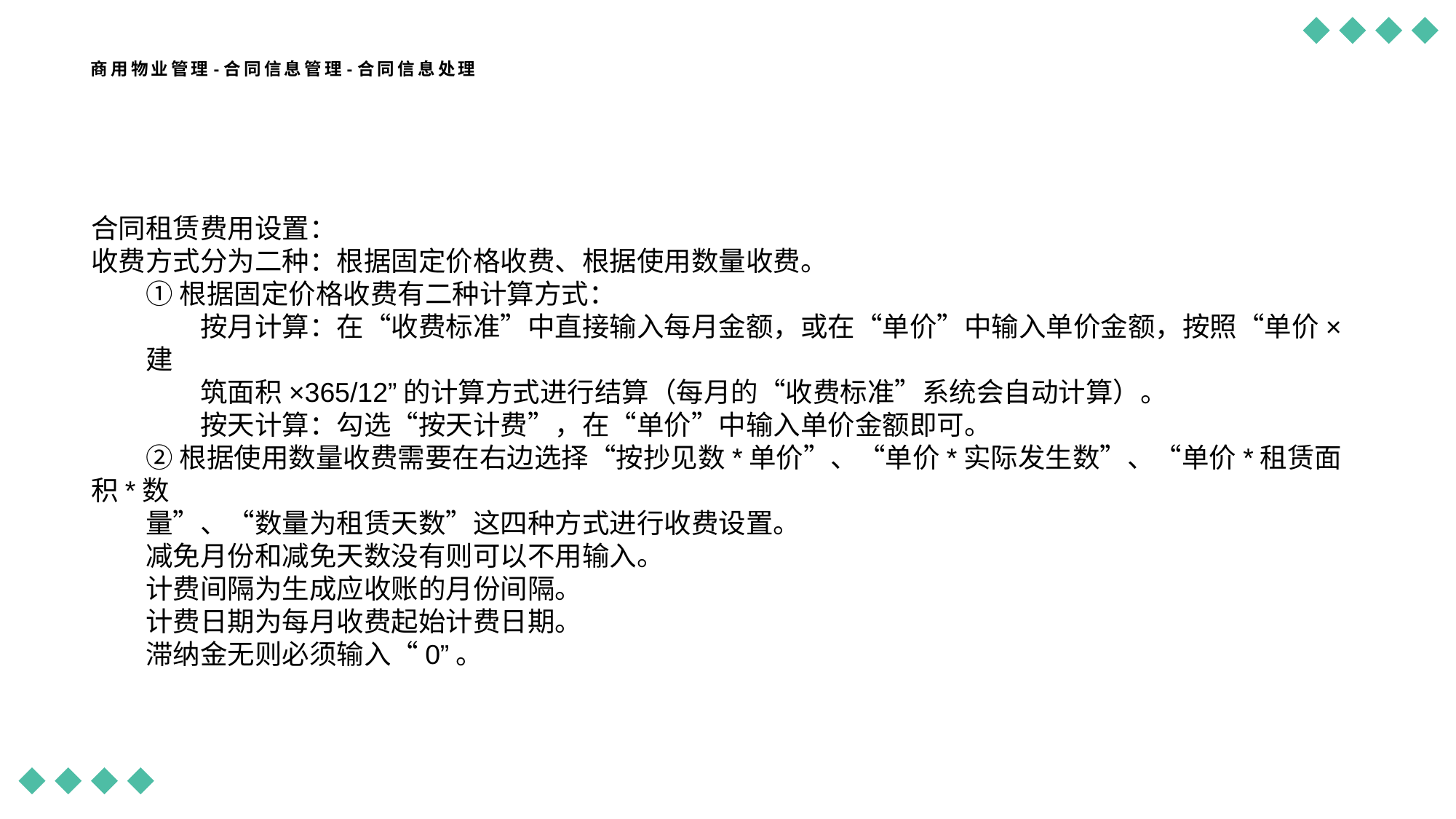

# 商用物业管理-合同信息管理-合同信息处理
合同租赁费用设置：
收费方式分为二种：根据固定价格收费、根据使用数量收费。
①根据固定价格收费有二种计算方式：
按月计算：在“收费标准”中直接输入每月金额，或在“单价”中输入单价金额，按照“单价×建
筑面积×365/12”的计算方式进行结算（每月的“收费标准”系统会自动计算）。
按天计算：勾选“按天计费”，在“单价”中输入单价金额即可。
②根据使用数量收费需要在右边选择“按抄见数*单价”、“单价*实际发生数”、“单价*租赁面积*数
量”、“数量为租赁天数”这四种方式进行收费设置。
减免月份和减免天数没有则可以不用输入。
计费间隔为生成应收账的月份间隔。
计费日期为每月收费起始计费日期。
滞纳金无则必须输入“0”。